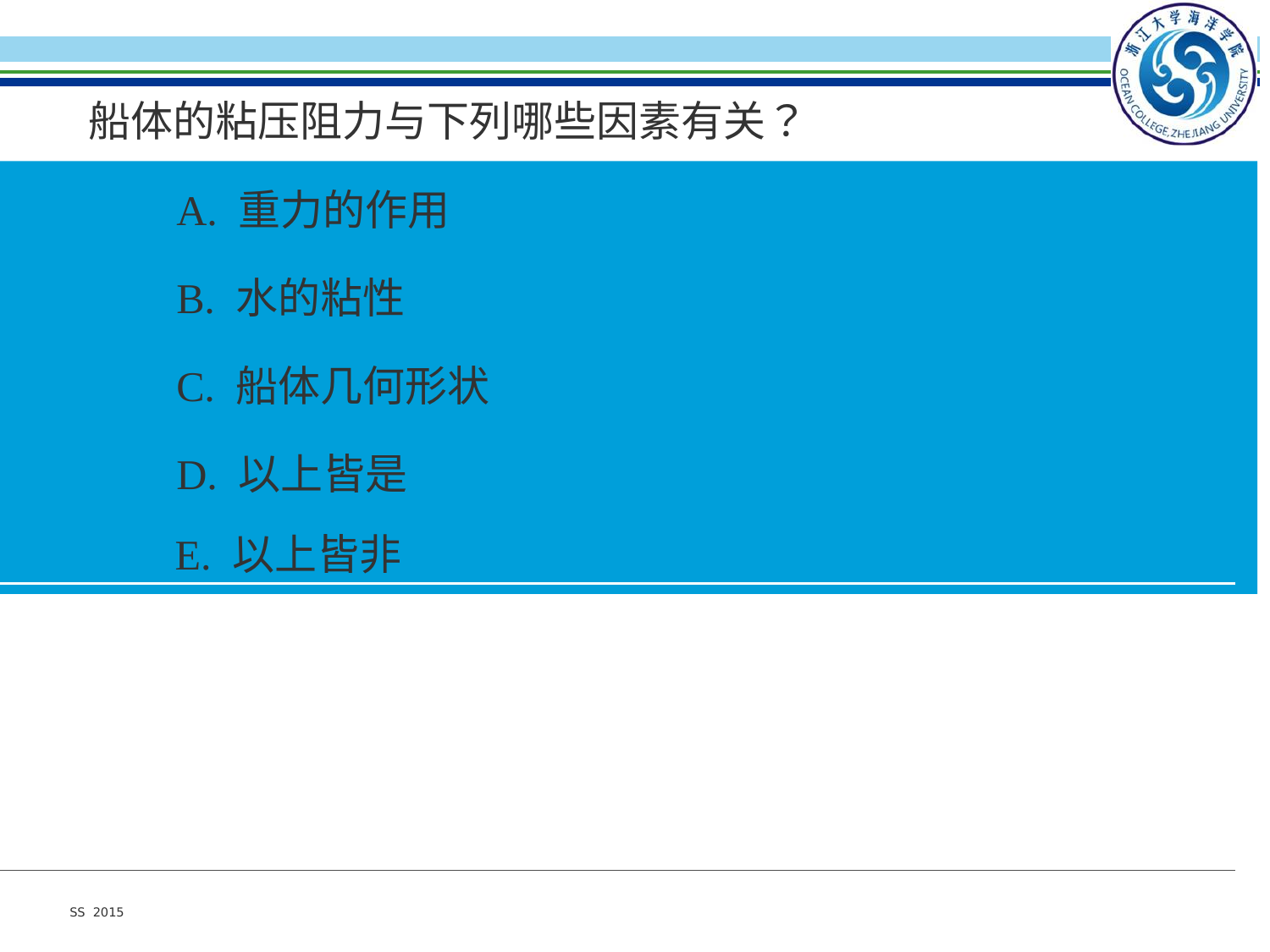

船体的粘压阻力与下列哪些因素有关？
A. 重力的作用
B. 水的粘性
C. 船体几何形状
D. 以上皆是
E. 以上皆非